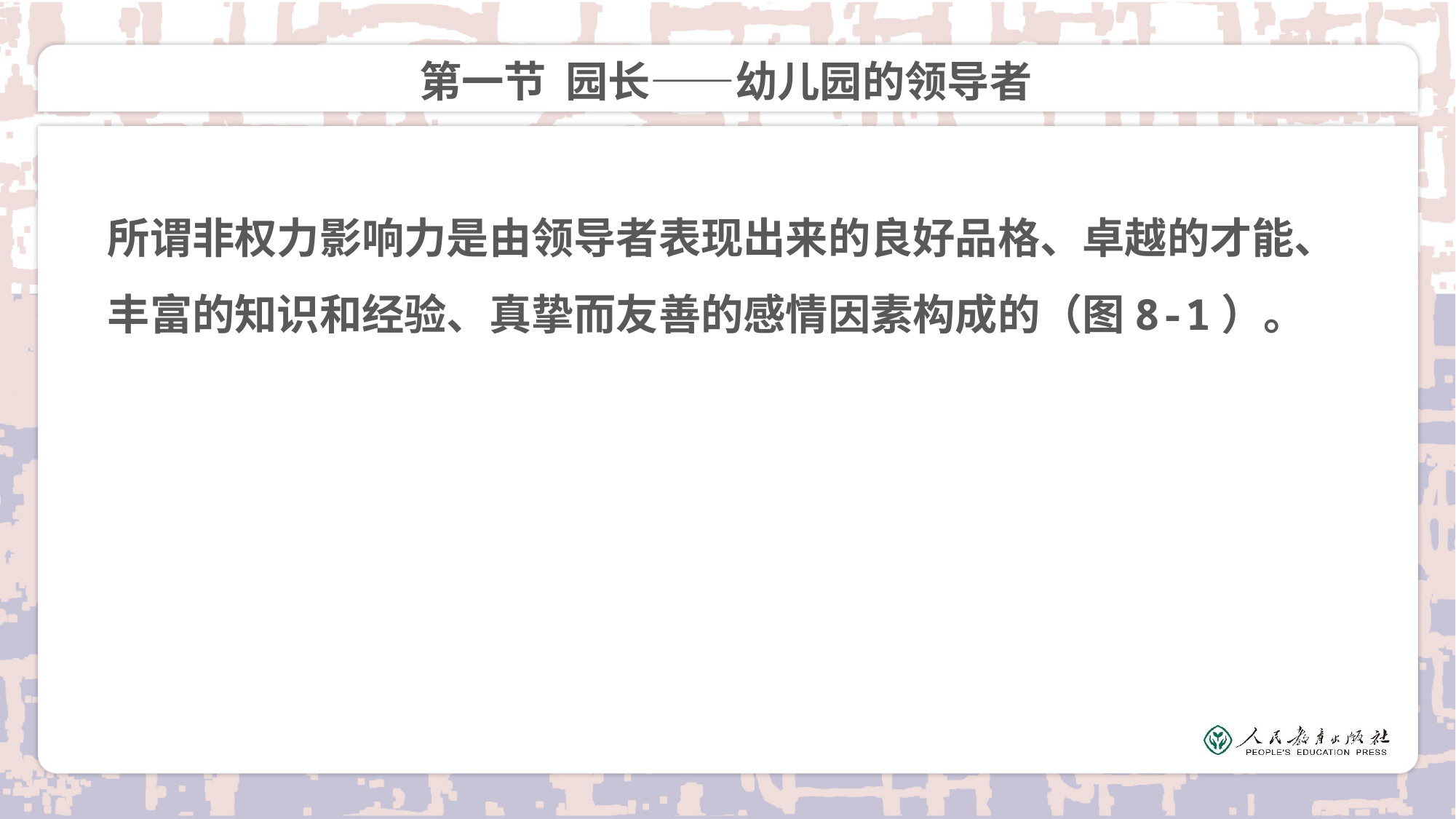

# 第一节  园长——幼儿园的领导者
所谓非权力影响力是由领导者表现出来的良好品格、卓越的才能、丰富的知识和经验、真挚而友善的感情因素构成的（图8-1）。